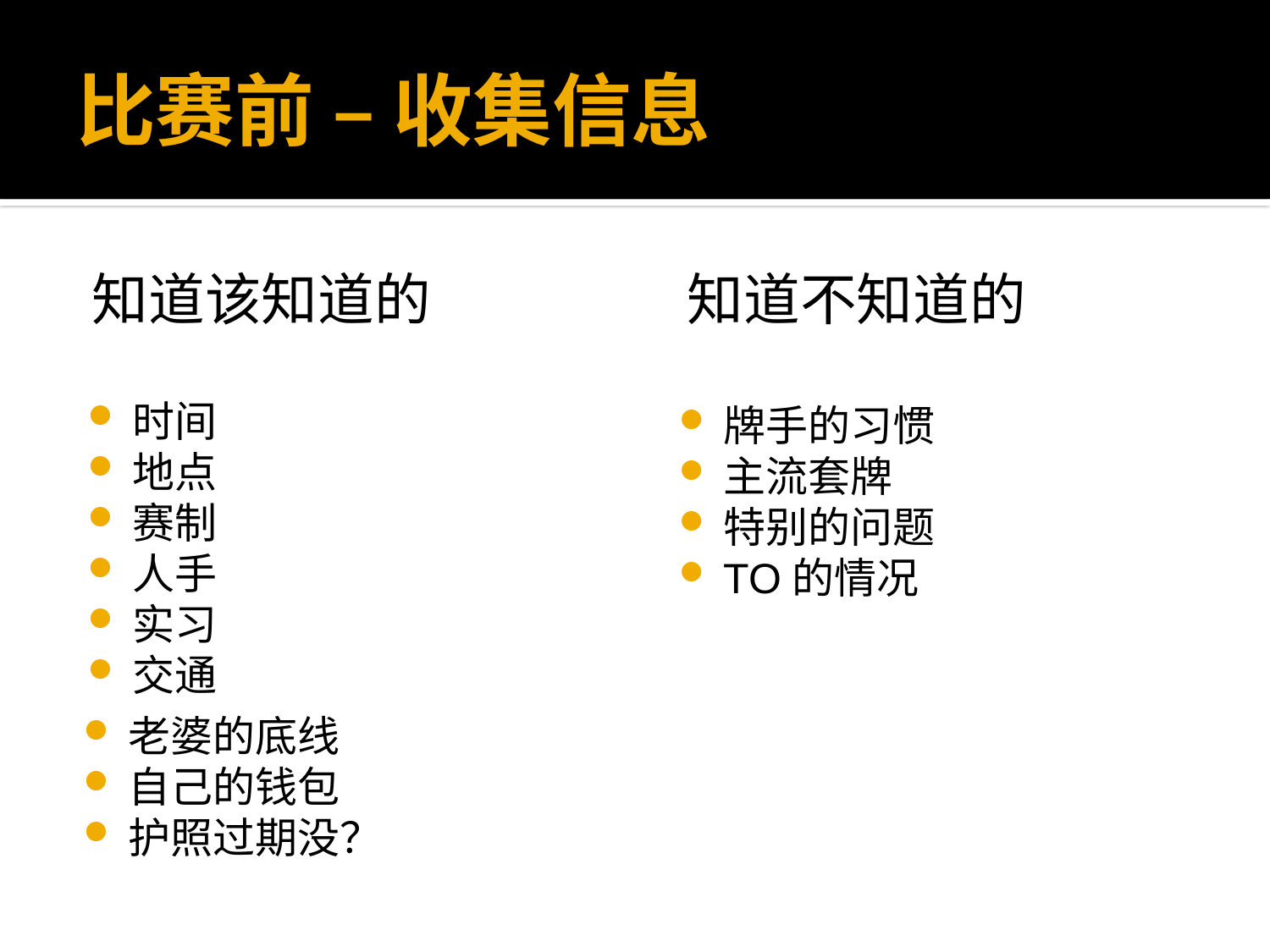

# 比赛前 – 收集信息

时间
地点
赛制
人手
实习
交通

牌手的习惯
主流套牌
特别的问题
TO的情况

知道该知道的

知道不知道的

老婆的底线
自己的钱包
护照过期没？